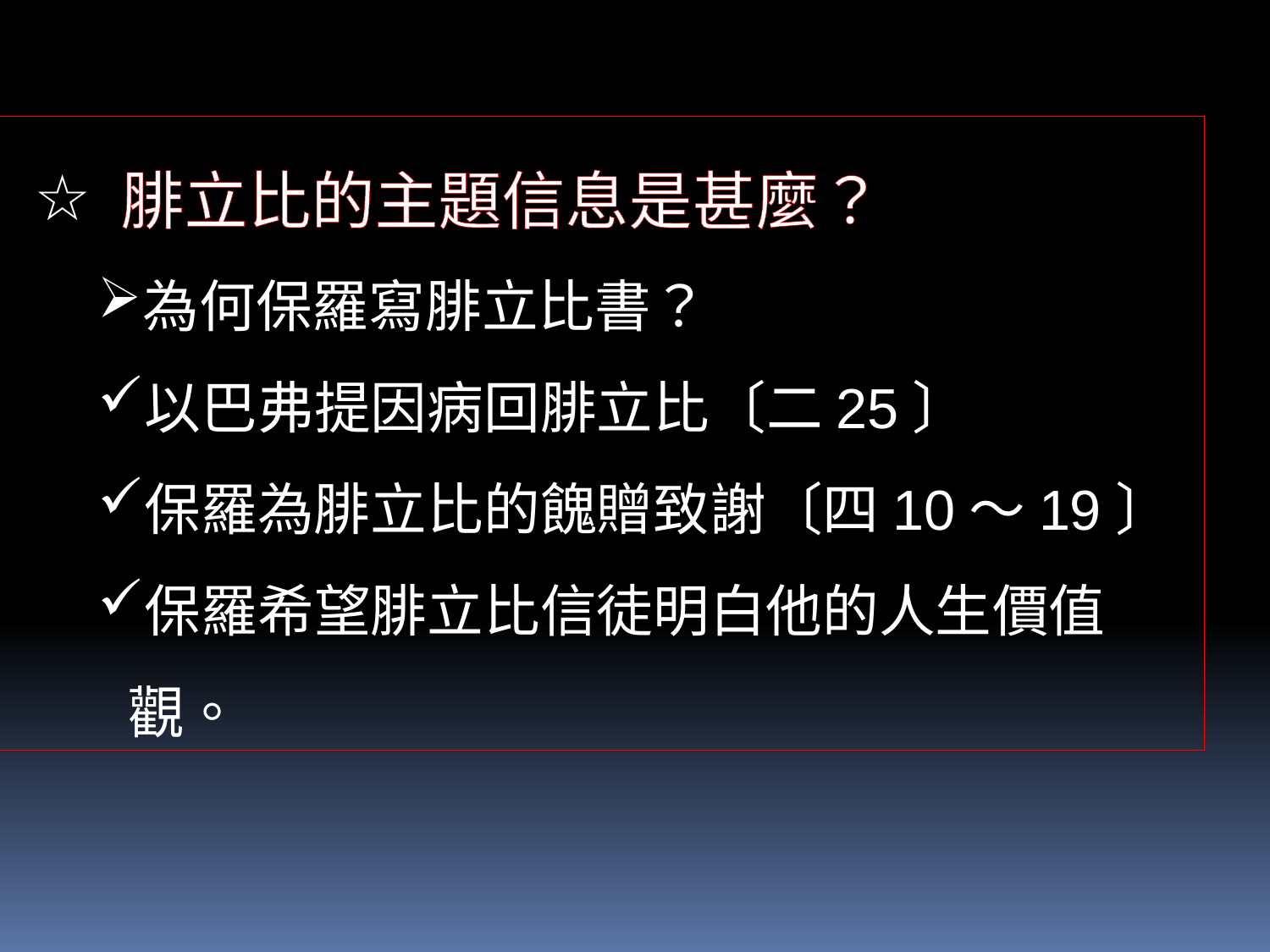

腓立比的主題信息是甚麼？
為何保羅寫腓立比書？
以巴弗提因病回腓立比〔二25〕
保羅為腓立比的餽贈致謝〔四10～19〕
保羅希望腓立比信徒明白他的人生價值觀。